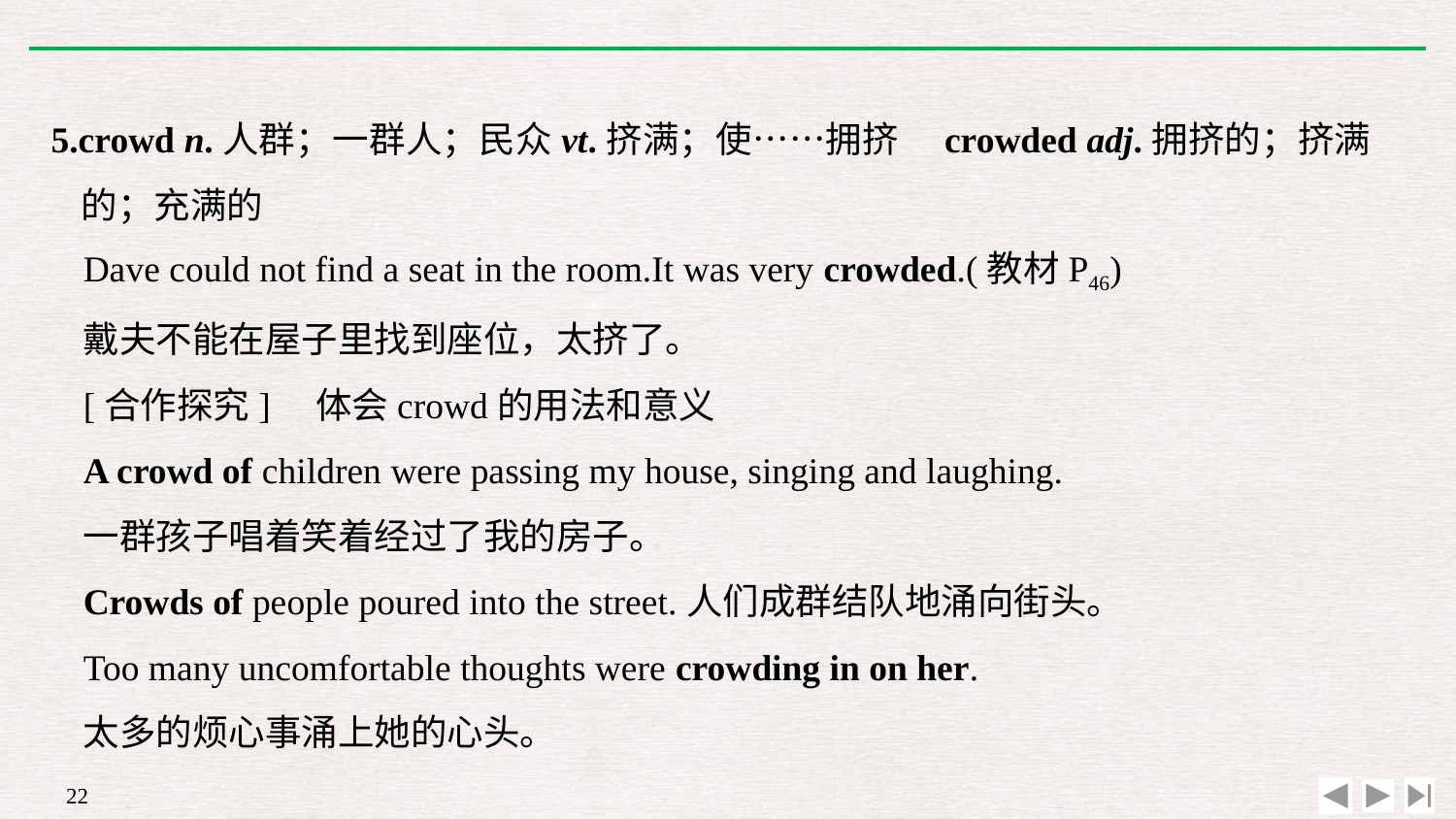

5.crowd n.人群；一群人；民众vt.挤满；使……拥挤　crowded adj.拥挤的；挤满的；充满的
Dave could not find a seat in the room.It was very crowded.(教材P46)
戴夫不能在屋子里找到座位，太挤了。
[合作探究]　体会crowd的用法和意义
A crowd of children were passing my house, singing and laughing.
一群孩子唱着笑着经过了我的房子。
Crowds of people poured into the street.人们成群结队地涌向街头。
Too many uncomfortable thoughts were crowding in on her.
太多的烦心事涌上她的心头。